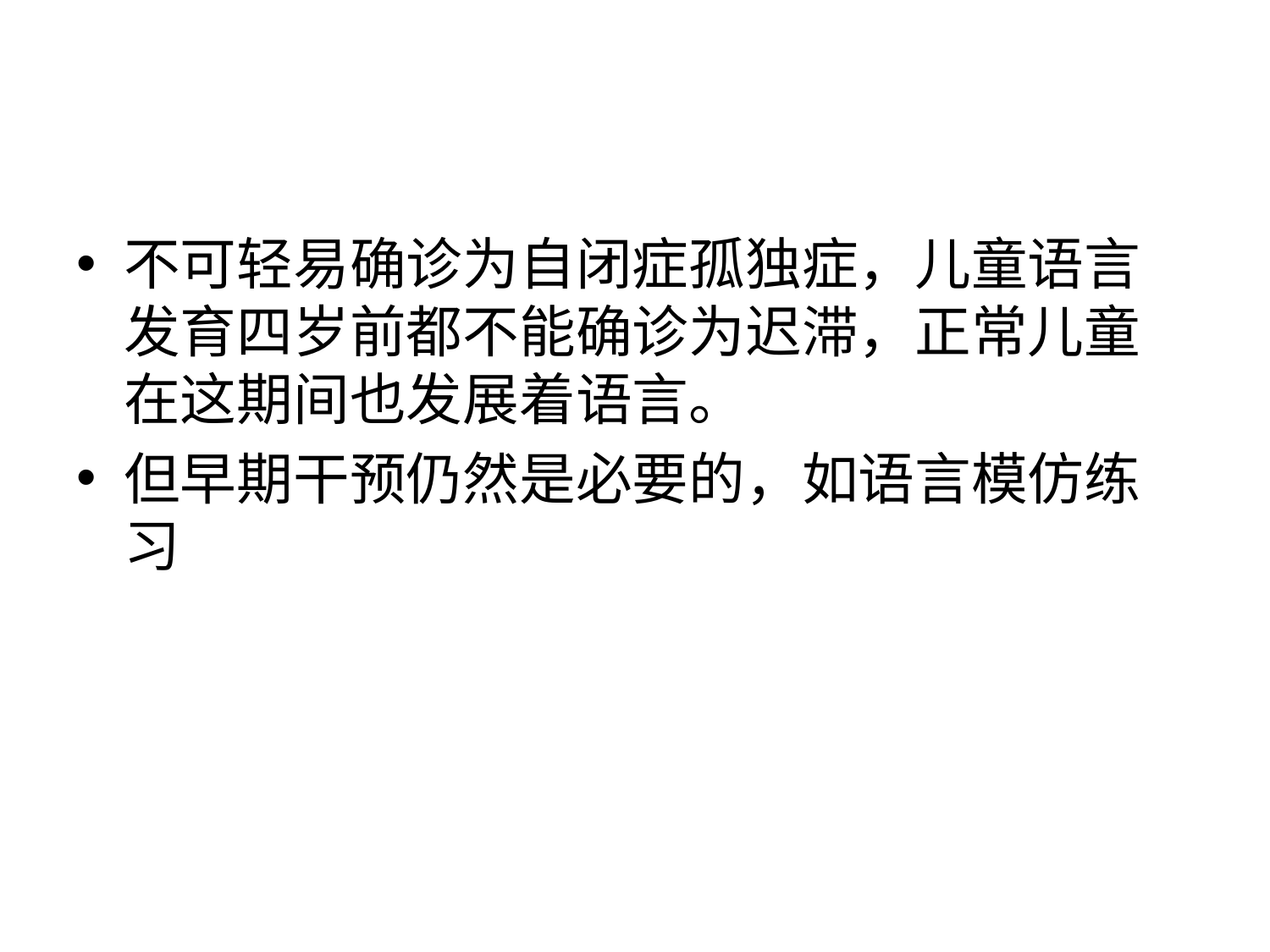

#
不可轻易确诊为自闭症孤独症，儿童语言发育四岁前都不能确诊为迟滞，正常儿童在这期间也发展着语言。
但早期干预仍然是必要的，如语言模仿练习